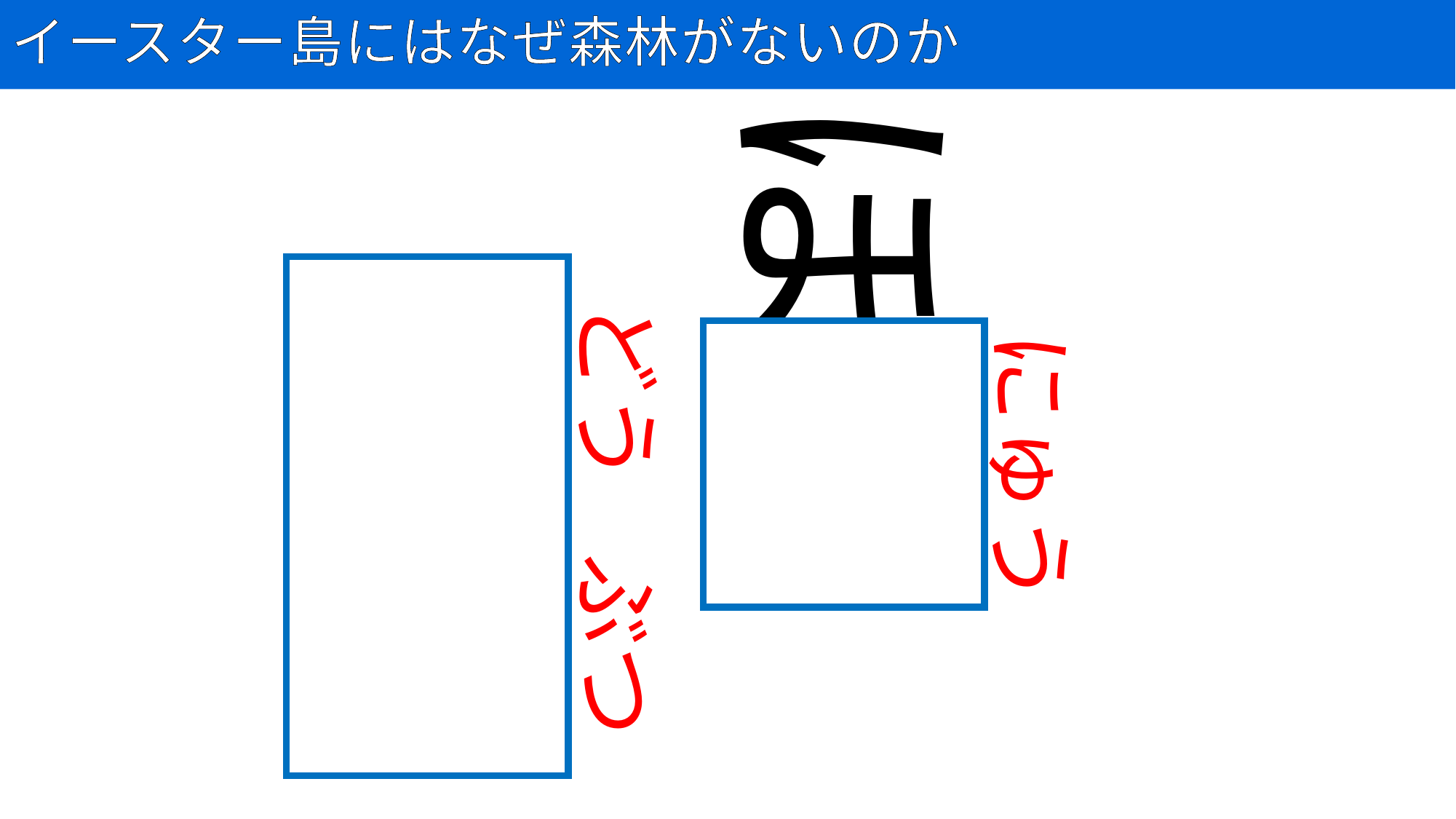

# イースター島にはなぜ森林がないのか
50
ほ乳
動物

どう

にゅう
ぶつ